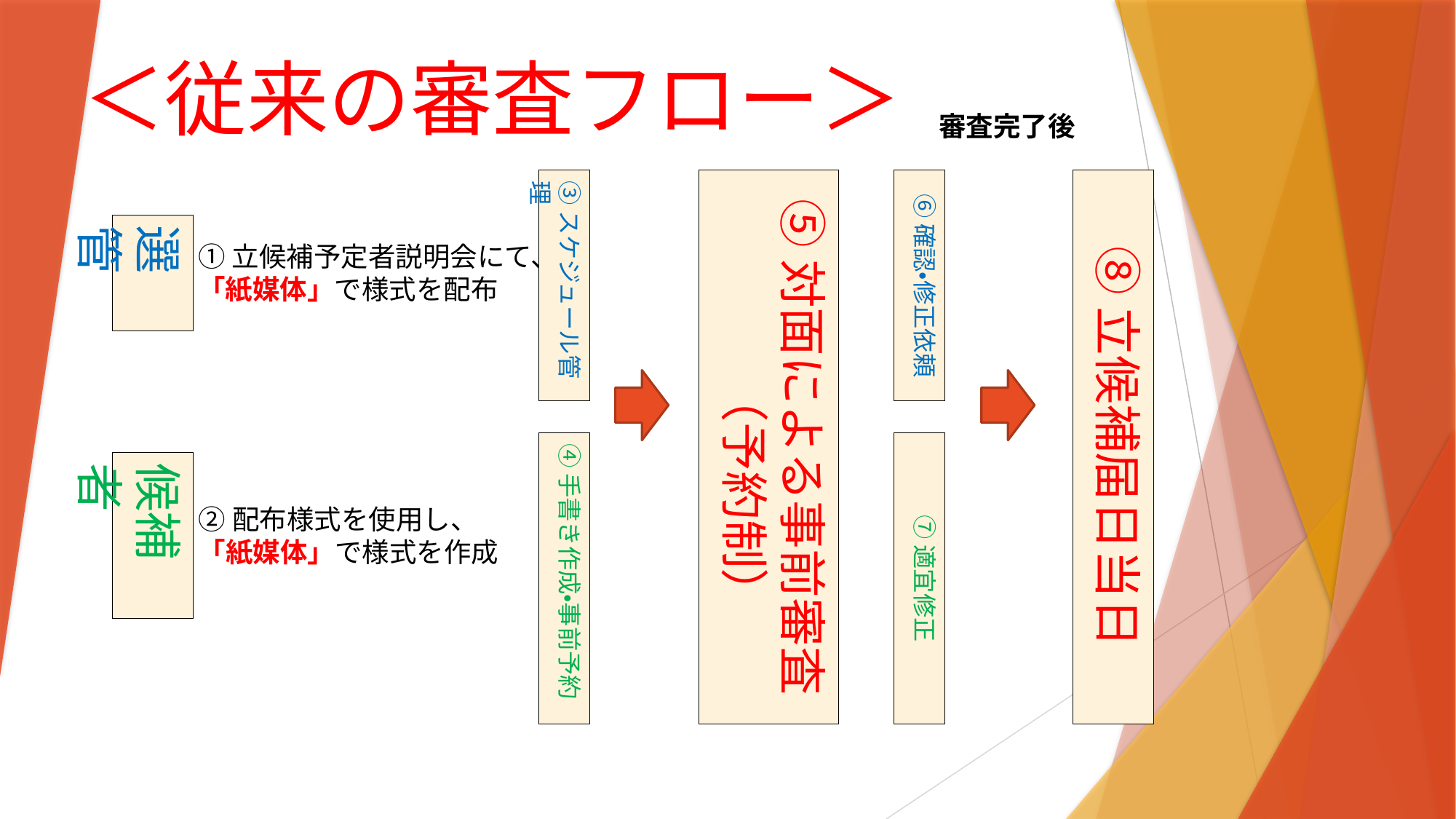

# ＜従来の審査フロー＞
審査完了後
③スケジュール管理
⑧立候補届日当日
⑤対面による事前審査
　　（予約制）
⑥確認・修正依頼
選管
①立候補予定者説明会にて、「紙媒体」で様式を配布

⑦適宜修正
④手書き作成・事前予約
候補者
②配布様式を使用し、
「紙媒体」で様式を作成